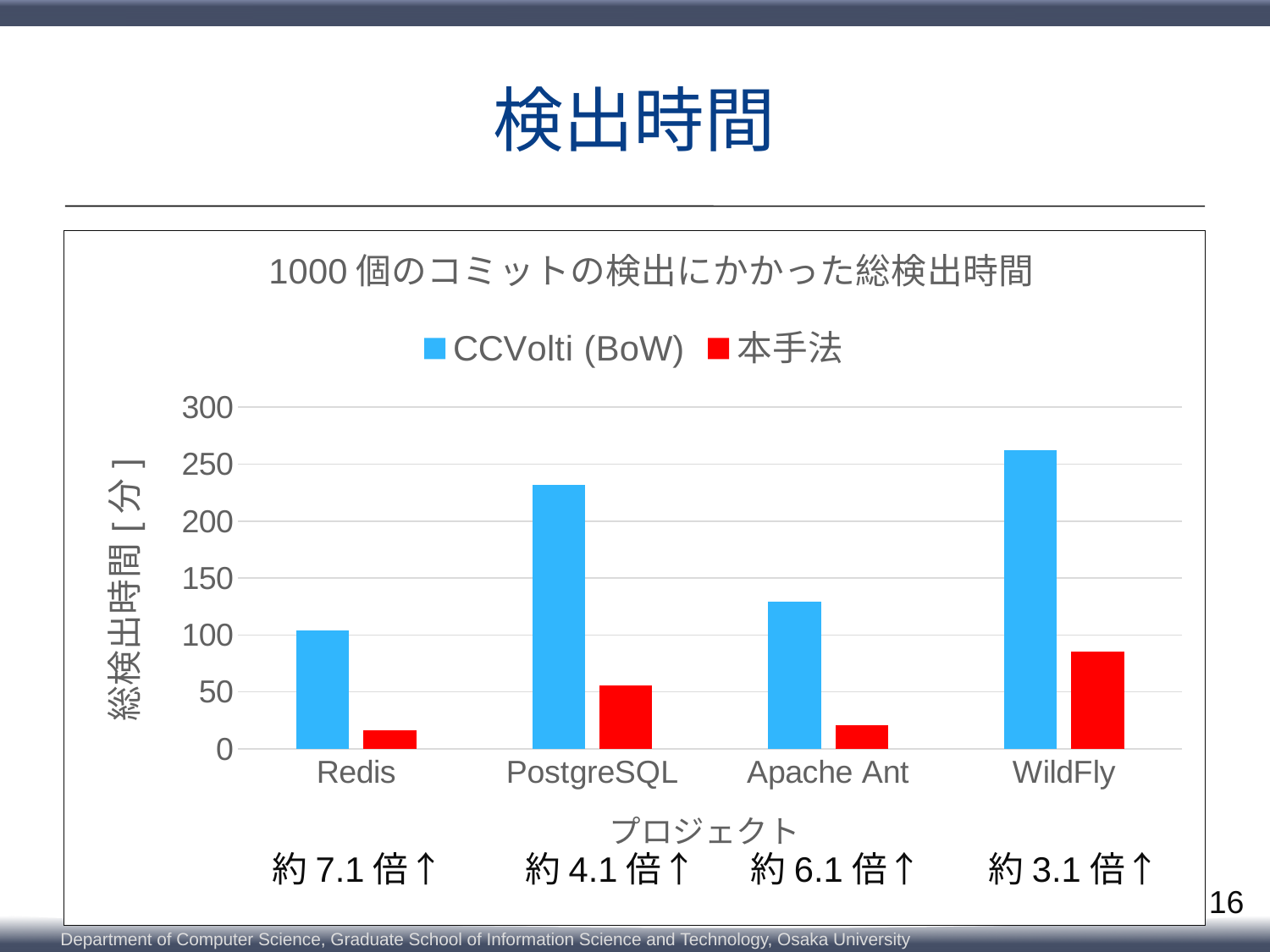

# 検出時間

### Chart: 1000個のコミットの検出にかかった総検出時間

| Category | CCVolti (BoW) | 本手法 |
|---|---|---|
| Redis | 104.0 | 16.0 |
| PostgreSQL | 232.0 | 56.0 |
| Apache Ant | 129.0 | 21.0 |
| WildFly | 262.0 | 85.0 |
約7.1倍↑
約4.1倍↑
約6.1倍↑
約3.1倍↑
16